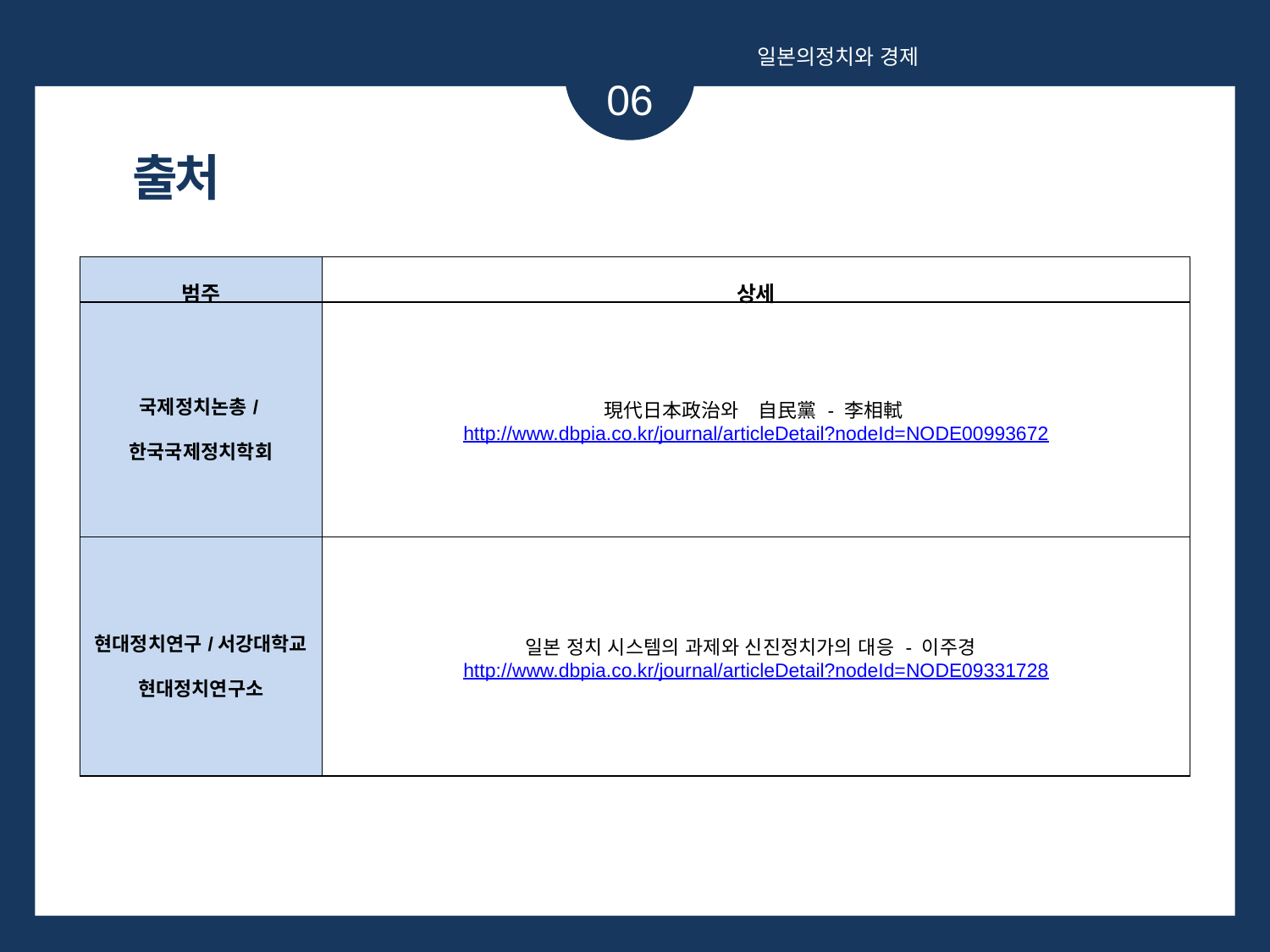

일본의정치와 경제
06

출처

| 범주 | 상세 |
| --- | --- |
| 국제정치논총/한국국제정치학회 | 現代日本政治와　自民黨 - 李相軾 http://www.dbpia.co.kr/journal/articleDetail?nodeId=NODE00993672 |
| 현대정치연구/서강대학교 현대정치연구소 | 일본 정치 시스템의 과제와 신진정치가의 대응 - 이주경 http://www.dbpia.co.kr/journal/articleDetail?nodeId=NODE09331728 |